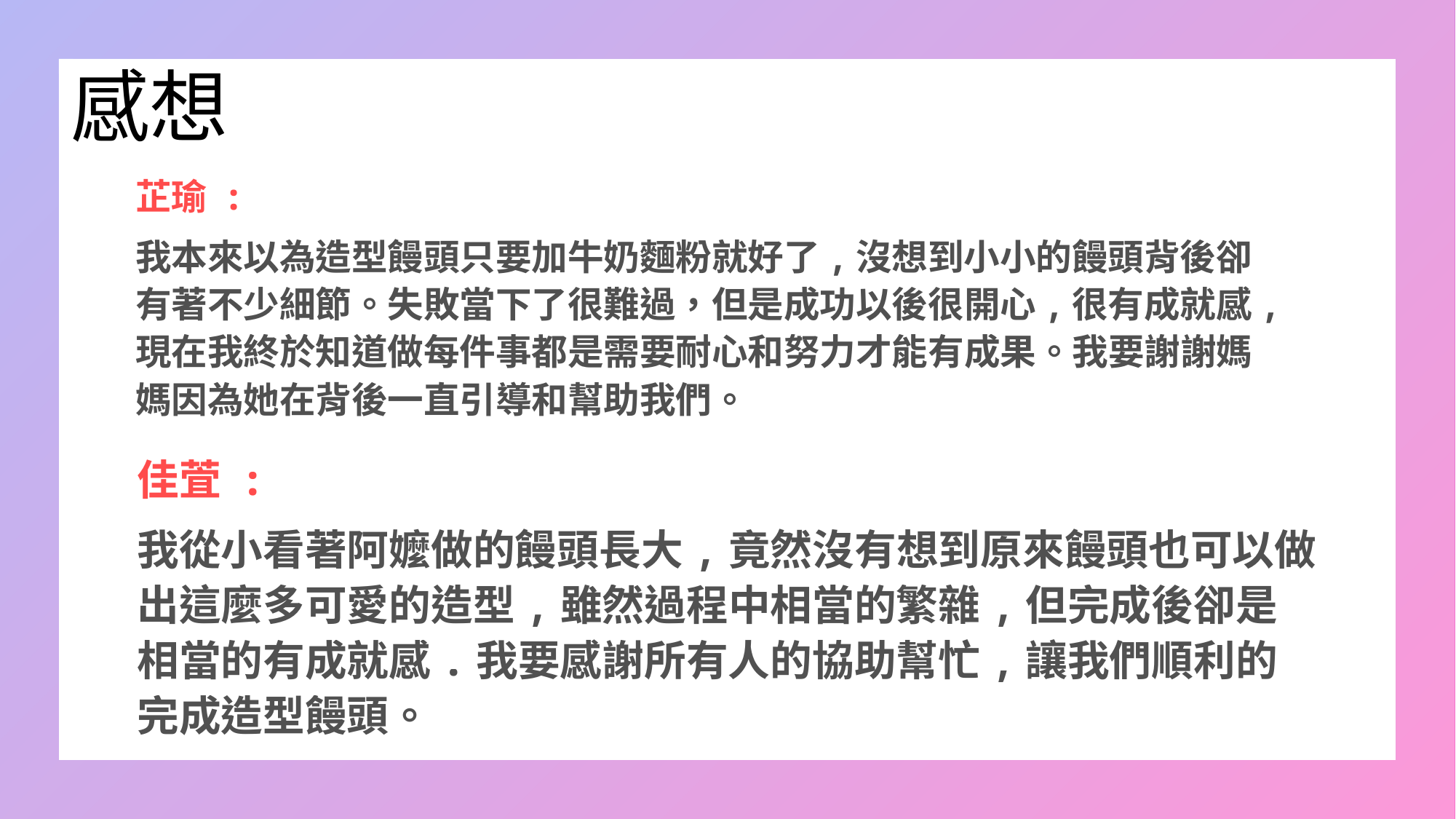

# 感想
芷瑜 :
我本來以為造型饅頭只要加牛奶麵粉就好了,沒想到小小的饅頭背後卻有著不少細節。失敗當下了很難過，但是成功以後很開心,很有成就感,現在我終於知道做每件事都是需要耐心和努力才能有成果。我要謝謝媽媽因為她在背後一直引導和幫助我們。

佳萓 :
我從小看著阿嬤做的饅頭長大,竟然沒有想到原來饅頭也可以做出這麼多可愛的造型,雖然過程中相當的繁雜,但完成後卻是相當的有成就感.我要感謝所有人的協助幫忙,讓我們順利的完成造型饅頭。